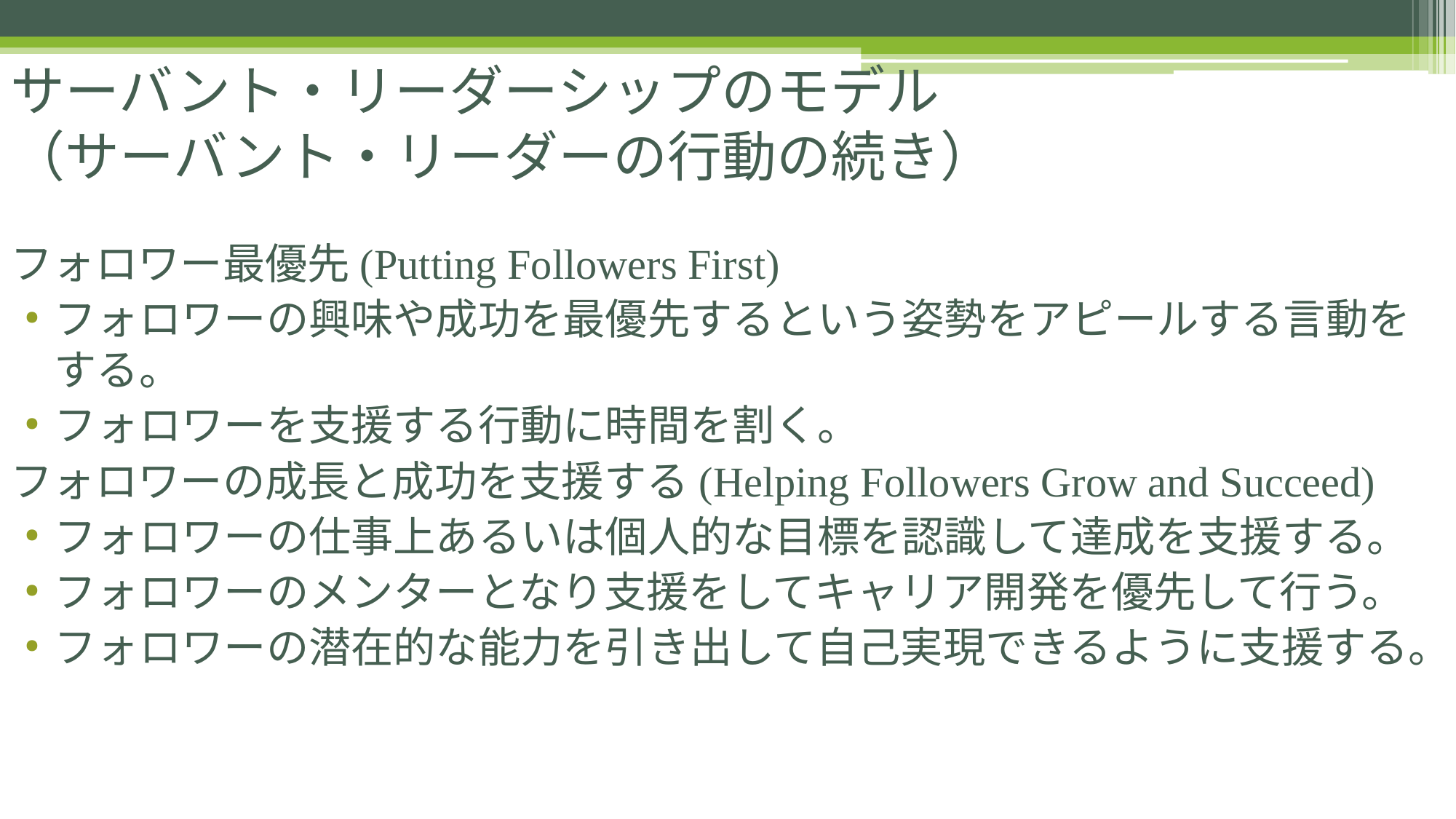

# サーバント・リーダーシップのモデル （サーバント・リーダーの行動の続き）
フォロワー最優先(Putting Followers First)
フォロワーの興味や成功を最優先するという姿勢をアピールする言動をする。
フォロワーを支援する行動に時間を割く。
フォロワーの成長と成功を支援する(Helping Followers Grow and Succeed)
フォロワーの仕事上あるいは個人的な目標を認識して達成を支援する。
フォロワーのメンターとなり支援をしてキャリア開発を優先して行う。
フォロワーの潜在的な能力を引き出して自己実現できるように支援する。